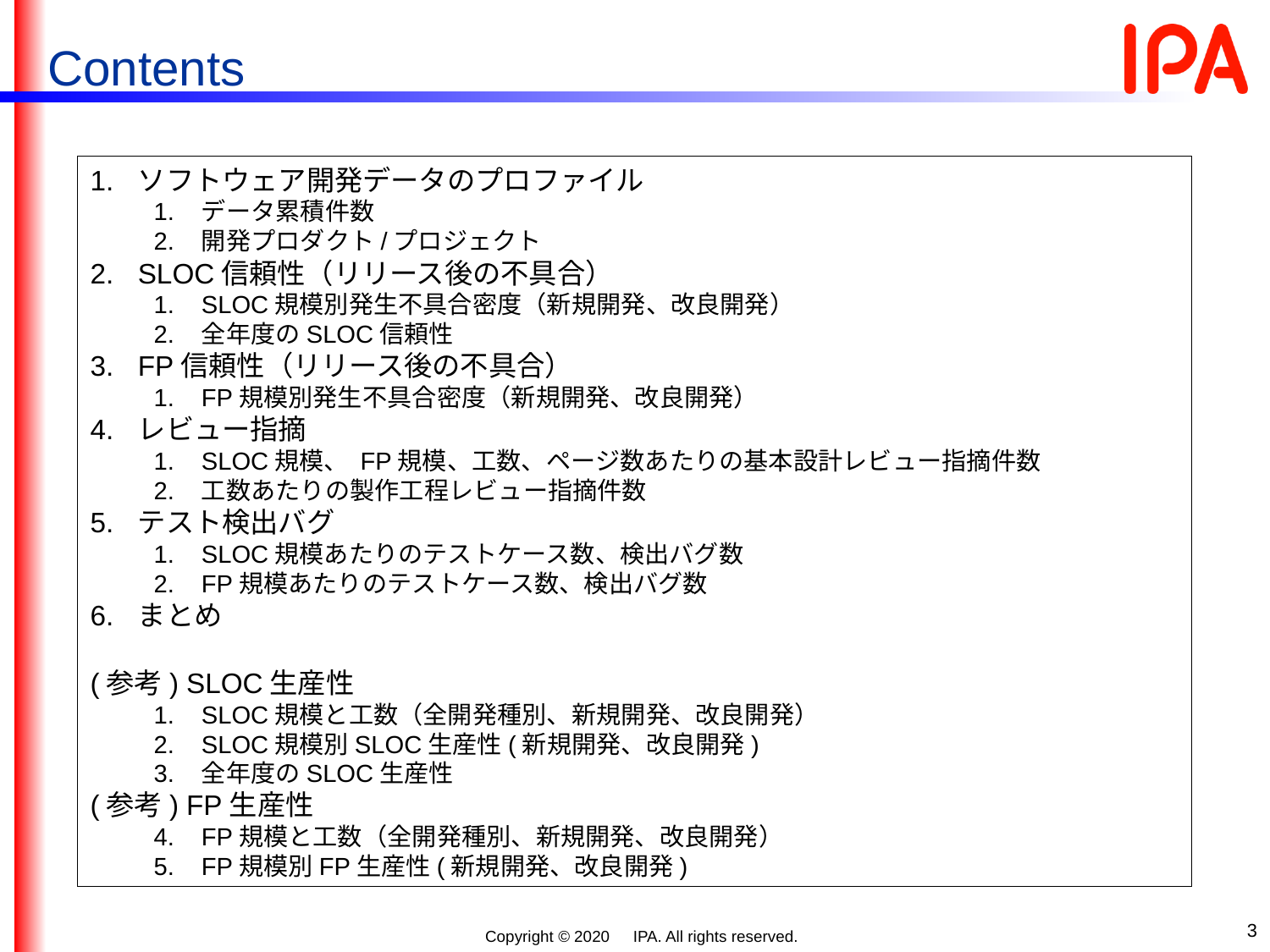

# Contents
ソフトウェア開発データのプロファイル
データ累積件数
開発プロダクト/プロジェクト
SLOC信頼性（リリース後の不具合）
SLOC規模別発生不具合密度（新規開発、改良開発）
全年度のSLOC信頼性
FP信頼性（リリース後の不具合）
FP規模別発生不具合密度（新規開発、改良開発）
レビュー指摘
SLOC規模、 FP規模、工数、ページ数あたりの基本設計レビュー指摘件数
工数あたりの製作工程レビュー指摘件数
テスト検出バグ
SLOC規模あたりのテストケース数、検出バグ数
FP規模あたりのテストケース数、検出バグ数
まとめ

(参考) SLOC生産性
SLOC規模と工数（全開発種別、新規開発、改良開発）
SLOC規模別SLOC生産性(新規開発、改良開発)
全年度のSLOC生産性
(参考) FP生産性
FP規模と工数（全開発種別、新規開発、改良開発）
FP規模別FP生産性(新規開発、改良開発)
3